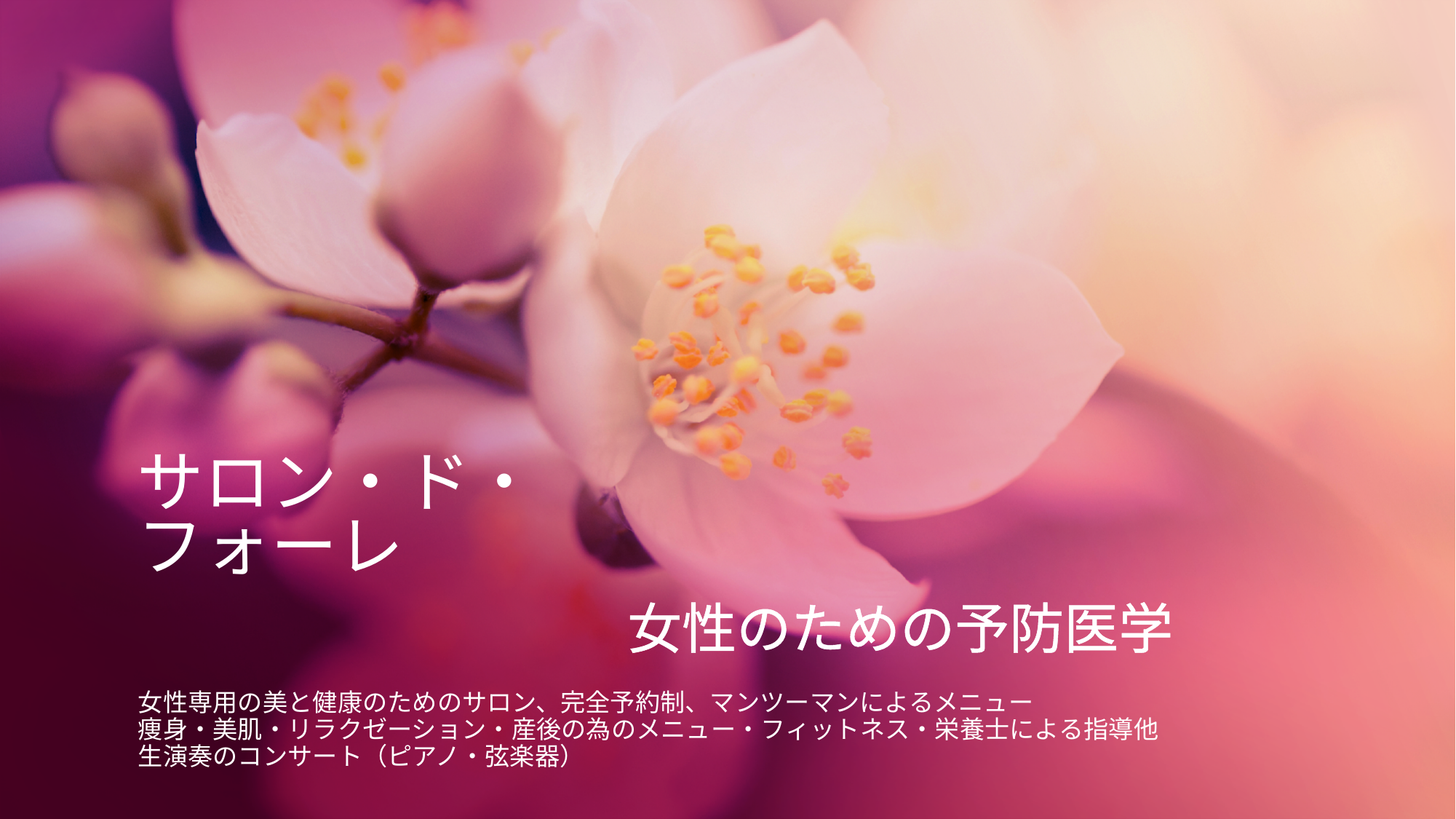

# サロン・ド・フォーレ
女性のための予防医学
女性専用の美と健康のためのサロン、完全予約制、マンツーマンによるメニュー
痩身・美肌・リラクゼーション・産後の為のメニュー・フィットネス・栄養士による指導他
生演奏のコンサート（ピアノ・弦楽器）